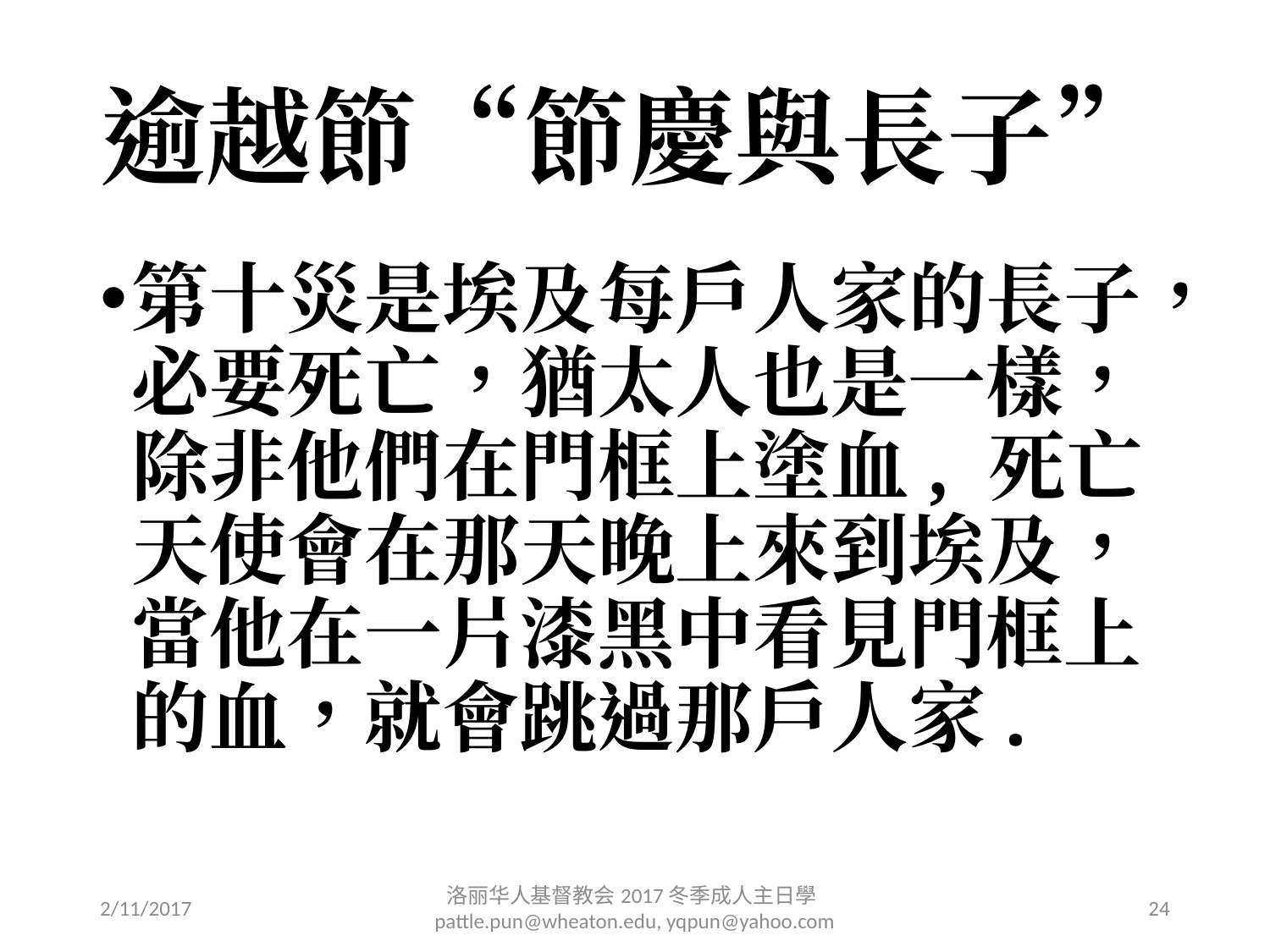

# 逾越節“節慶與長子”
第十災是埃及每戶人家的長子，必要死亡，猶太人也是一樣，除非他們在門框上塗血, 死亡天使會在那天晚上來到埃及，當他在一片漆黑中看見門框上的血，就會跳過那戶人家.
2/11/2017
洛丽华⼈基督教会2017冬季成⼈主⽇學  pattle.pun@wheaton.edu, yqpun@yahoo.com
24